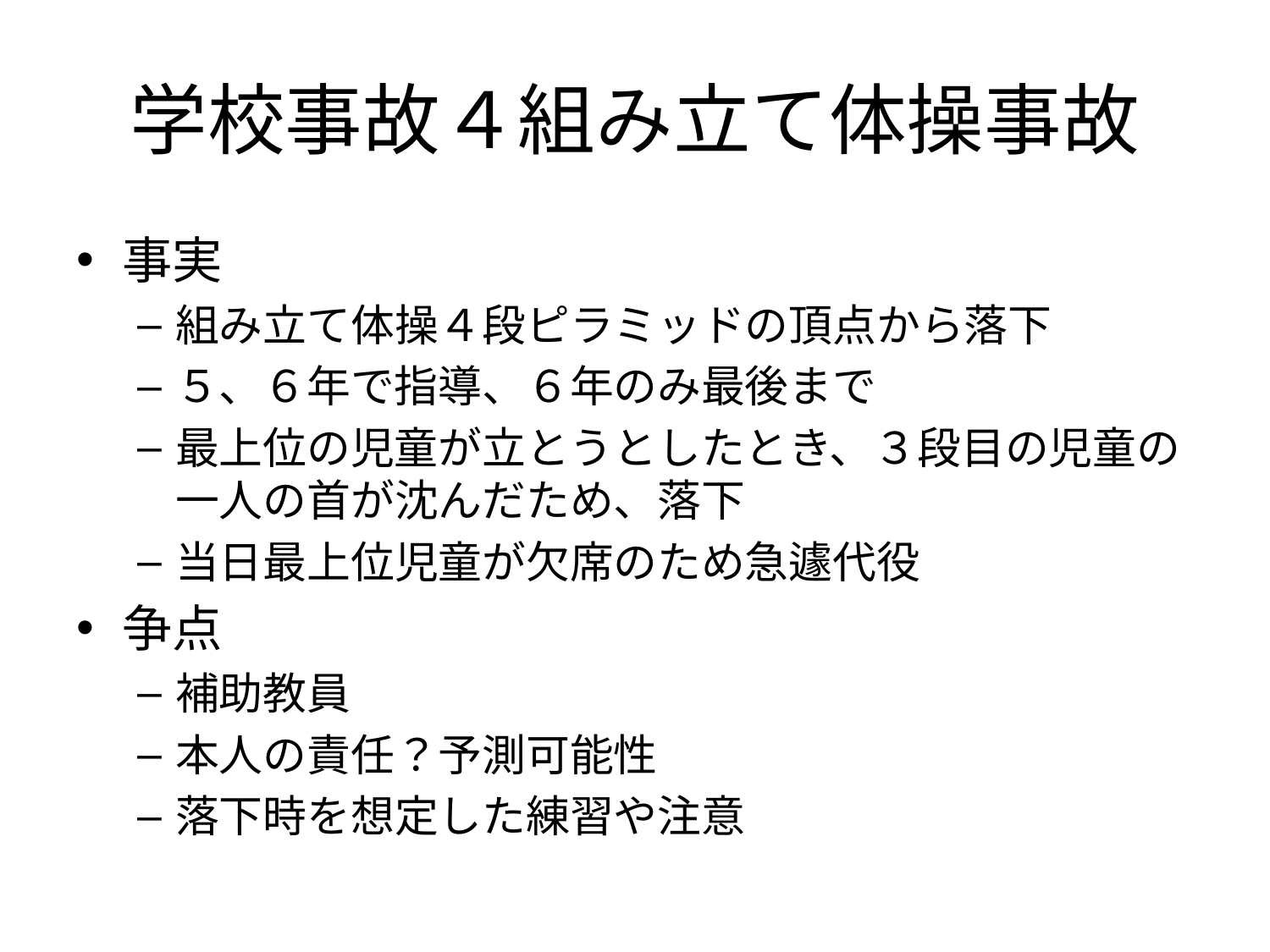

# 学校事故４組み立て体操事故
事実
組み立て体操４段ピラミッドの頂点から落下
５、６年で指導、６年のみ最後まで
最上位の児童が立とうとしたとき、３段目の児童の一人の首が沈んだため、落下
当日最上位児童が欠席のため急遽代役
争点
補助教員
本人の責任？予測可能性
落下時を想定した練習や注意